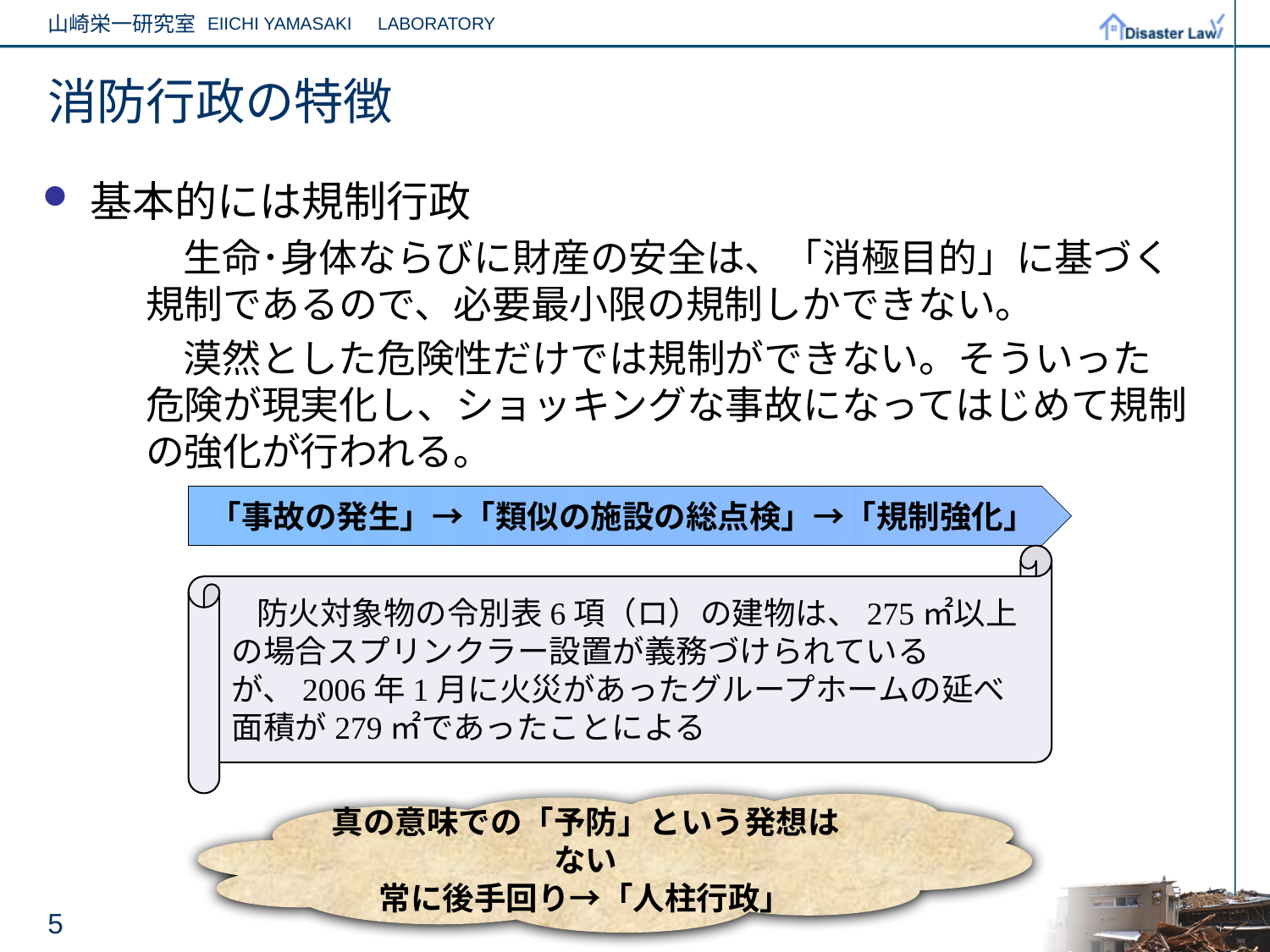

# 消防行政の特徴

基本的には規制行政
　　生命･身体ならびに財産の安全は、「消極目的」に基づく規制であるので、必要最小限の規制しかできない。
　　漠然とした危険性だけでは規制ができない。そういった危険が現実化し、ショッキングな事故になってはじめて規制の強化が行われる。

「事故の発生」→「類似の施設の総点検」→「規制強化」
　防火対象物の令別表6項（ロ）の建物は、275㎡以上の場合スプリンクラー設置が義務づけられているが、2006年1月に火災があったグループホームの延べ面積が279㎡であったことによる
真の意味での「予防」という発想はない
常に後手回り→「人柱行政」

5